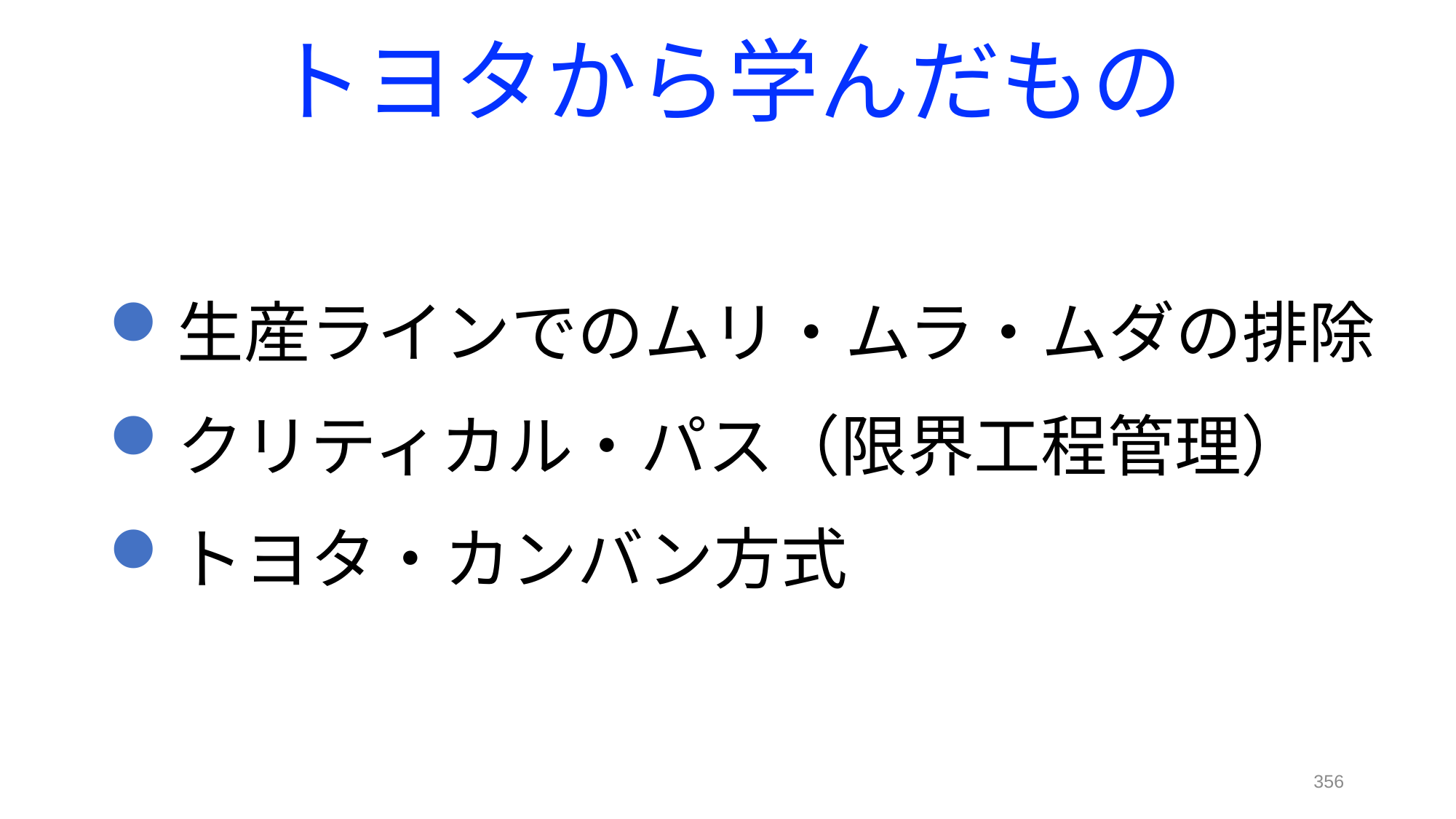

トヨタから学んだもの

生産ラインでのムリ・ムラ・ムダの排除
クリティカル・パス（限界工程管理）
トヨタ・カンバン方式
356